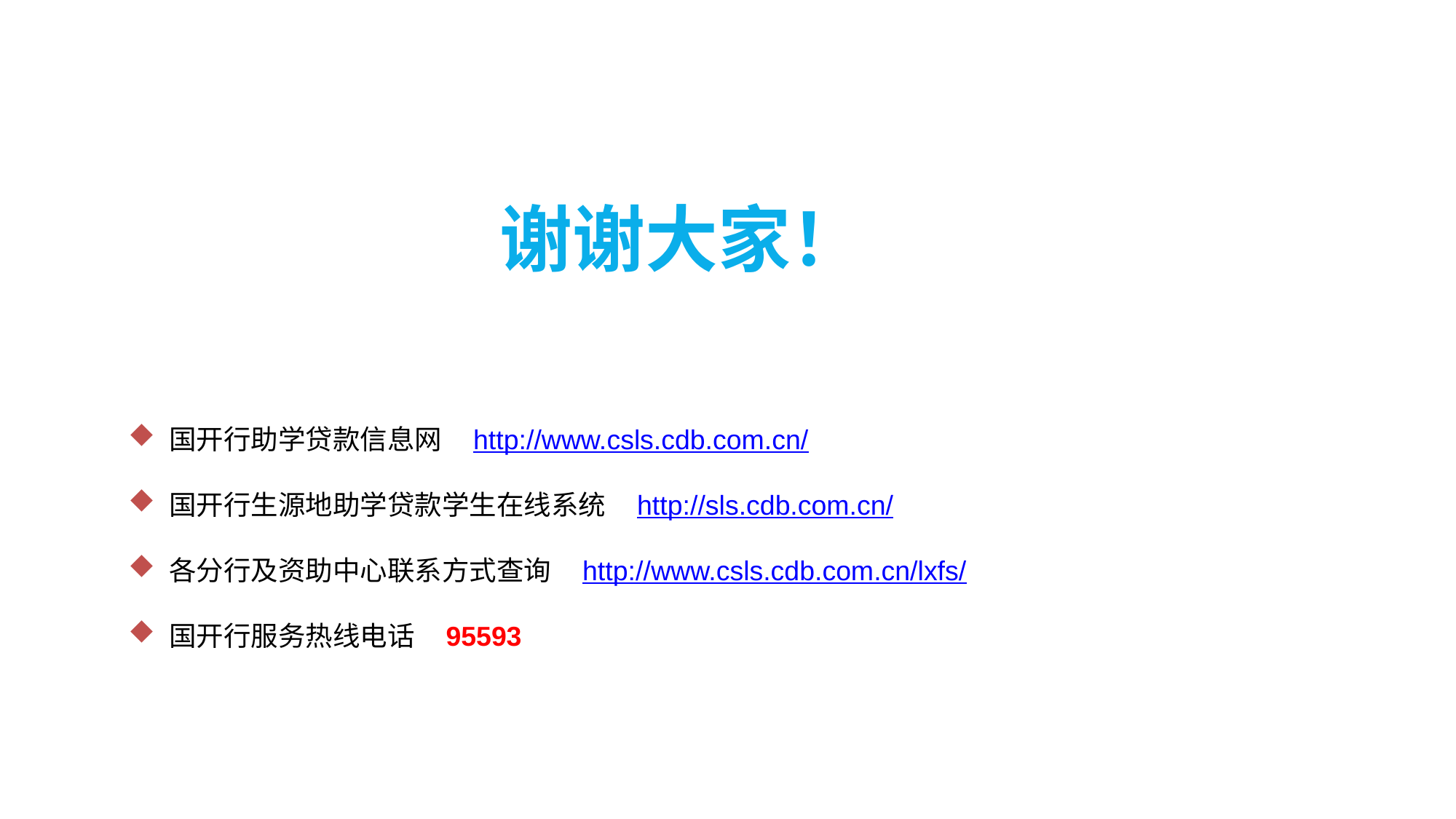

谢谢大家！
国开行助学贷款信息网    http://www.csls.cdb.com.cn/

国开行生源地助学贷款学生在线系统    http://sls.cdb.com.cn/

各分行及资助中心联系方式查询    http://www.csls.cdb.com.cn/lxfs/

国开行服务热线电话    95593